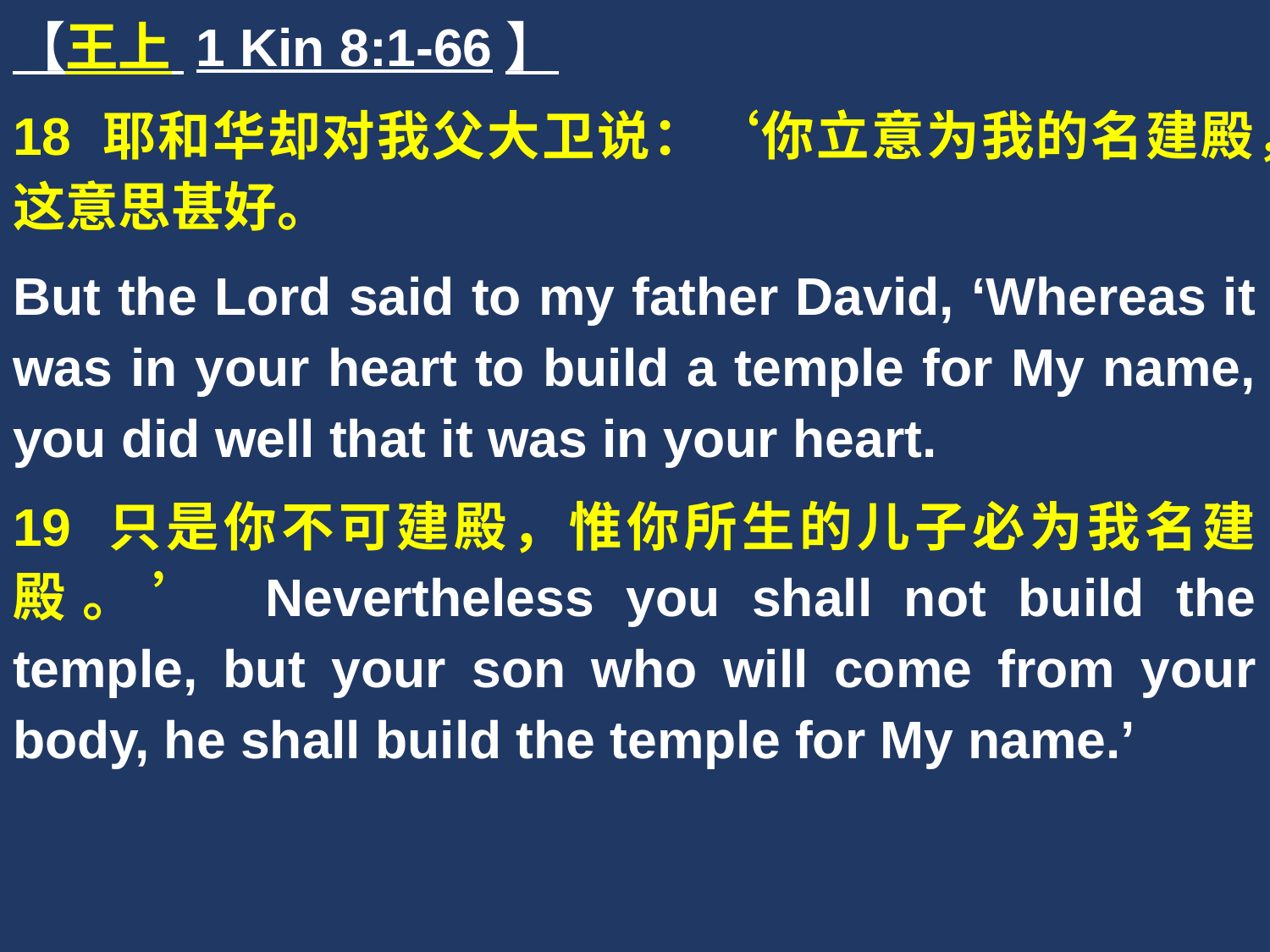

【王上 1 Kin 8:1-66】
18 耶和华却对我父大卫说：‘你立意为我的名建殿，这意思甚好。
But the Lord said to my father David, ‘Whereas it was in your heart to build a temple for My name, you did well that it was in your heart.
19 只是你不可建殿，惟你所生的儿子必为我名建殿。’ Nevertheless you shall not build the temple, but your son who will come from your body, he shall build the temple for My name.’